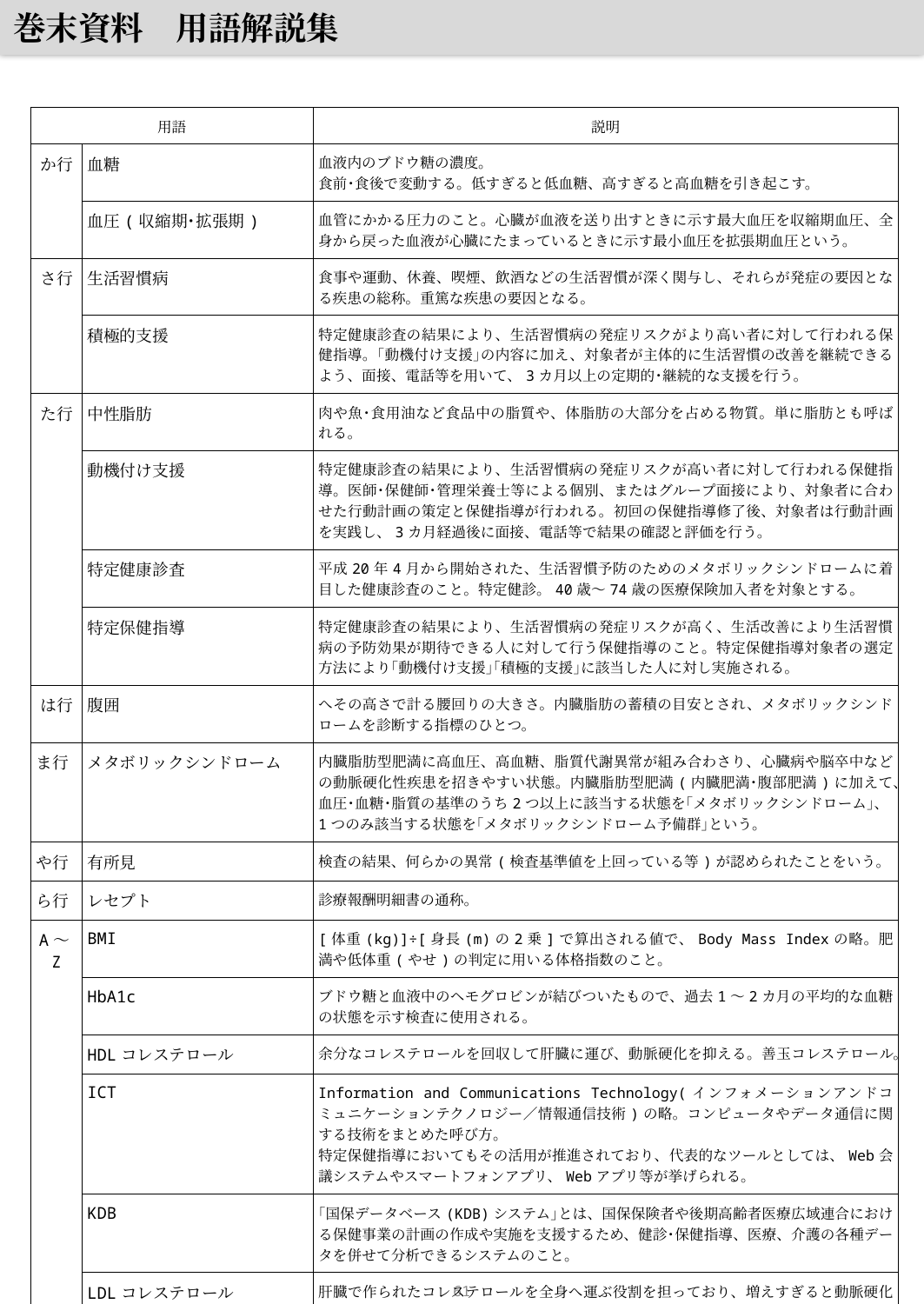

巻末資料　用語解説集
| 用語 |  | 説明 |
| --- | --- | --- |
| か行 | 血糖 | 血液内のブドウ糖の濃度。 食前･食後で変動する。低すぎると低血糖、高すぎると高血糖を引き起こす。 |
|  | 血圧(収縮期･拡張期) | 血管にかかる圧力のこと。心臓が血液を送り出すときに示す最大血圧を収縮期血圧、全身から戻った血液が心臓にたまっているときに示す最小血圧を拡張期血圧という。 |
| さ行 | 生活習慣病 | 食事や運動、休養、喫煙、飲酒などの生活習慣が深く関与し、それらが発症の要因となる疾患の総称。重篤な疾患の要因となる。 |
|  | 積極的支援 | 特定健康診査の結果により、生活習慣病の発症リスクがより高い者に対して行われる保健指導。｢動機付け支援｣の内容に加え、対象者が主体的に生活習慣の改善を継続できるよう、面接、電話等を用いて、3カ月以上の定期的･継続的な支援を行う。 |
| た行 | 中性脂肪 | 肉や魚･食用油など食品中の脂質や、体脂肪の大部分を占める物質。単に脂肪とも呼ばれる。 |
|  | 動機付け支援 | 特定健康診査の結果により、生活習慣病の発症リスクが高い者に対して行われる保健指導。医師･保健師･管理栄養士等による個別、またはグループ面接により、対象者に合わせた行動計画の策定と保健指導が行われる。初回の保健指導修了後、対象者は行動計画を実践し、3カ月経過後に面接、電話等で結果の確認と評価を行う。 |
|  | 特定健康診査 | 平成20年4月から開始された、生活習慣予防のためのメタボリックシンドロームに着目した健康診査のこと。特定健診。40歳～74歳の医療保険加入者を対象とする。 |
|  | 特定保健指導 | 特定健康診査の結果により、生活習慣病の発症リスクが高く、生活改善により生活習慣病の予防効果が期待できる人に対して行う保健指導のこと。特定保健指導対象者の選定方法により｢動機付け支援｣｢積極的支援｣に該当した人に対し実施される。 |
| は行 | 腹囲 | へその高さで計る腰回りの大きさ。内臓脂肪の蓄積の目安とされ、メタボリックシンドロームを診断する指標のひとつ。 |
| ま行 | メタボリックシンドローム | 内臓脂肪型肥満に高血圧、高血糖、脂質代謝異常が組み合わさり、心臓病や脳卒中などの動脈硬化性疾患を招きやすい状態。内臓脂肪型肥満(内臓肥満･腹部肥満)に加えて、血圧･血糖･脂質の基準のうち2つ以上に該当する状態を｢メタボリックシンドローム｣、1つのみ該当する状態を｢メタボリックシンドローム予備群｣という。 |
| や行 | 有所見 | 検査の結果、何らかの異常(検査基準値を上回っている等)が認められたことをいう。 |
| ら行 | レセプト | 診療報酬明細書の通称。 |
| A～Z | BMI | [体重(kg)]÷[身長(m)の2乗]で算出される値で、Body Mass Indexの略。肥満や低体重(やせ)の判定に用いる体格指数のこと。 |
|  | HbA1c | ブドウ糖と血液中のヘモグロビンが結びついたもので、過去1～2カ月の平均的な血糖の状態を示す検査に使用される。 |
|  | HDLコレステロール | 余分なコレステロールを回収して肝臓に運び、動脈硬化を抑える。善玉コレステロール。 |
|  | ICT | Information and Communications Technology(インフォメーションアンドコミュニケーションテクノロジー／情報通信技術)の略。コンピュータやデータ通信に関する技術をまとめた呼び方。 特定保健指導においてもその活用が推進されており、代表的なツールとしては、Web会議システムやスマートフォンアプリ、Webアプリ等が挙げられる。 |
|  | KDB | ｢国保データベース(KDB)システム｣とは、国保保険者や後期高齢者医療広域連合における保健事業の計画の作成や実施を支援するため、健診･保健指導、医療、介護の各種データを併せて分析できるシステムのこと。 |
|  | LDLコレステロール | 肝臓で作られたコレステロールを全身へ運ぶ役割を担っており、増えすぎると動脈硬化を起こして心筋梗塞や脳梗塞を発症させる。悪玉コレステロール。 |
61